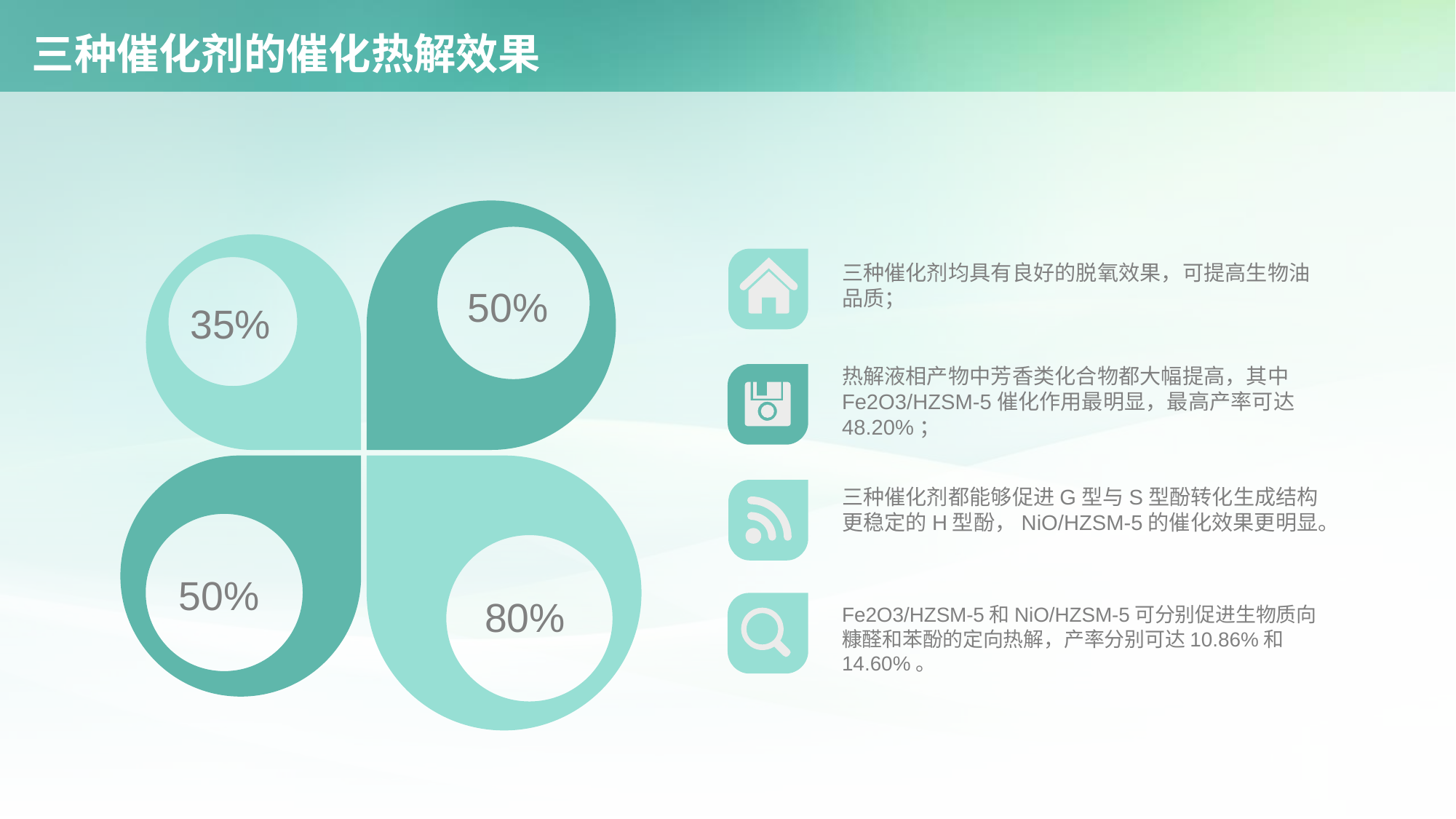

# 三种催化剂的催化热解效果

50%

35%

三种催化剂均具有良好的脱氧效果，可提高生物油品质；
热解液相产物中芳香类化合物都大幅提高，其中Fe2O3/HZSM-5催化作用最明显，最高产率可达48.20%；

80%

50%
三种催化剂都能够促进G型与S型酚转化生成结构更稳定的H型酚，NiO/HZSM-5的催化效果更明显。

Fe2O3/HZSM-5和NiO/HZSM-5可分别促进生物质向糠醛和苯酚的定向热解，产率分别可达10.86%和14.60%。